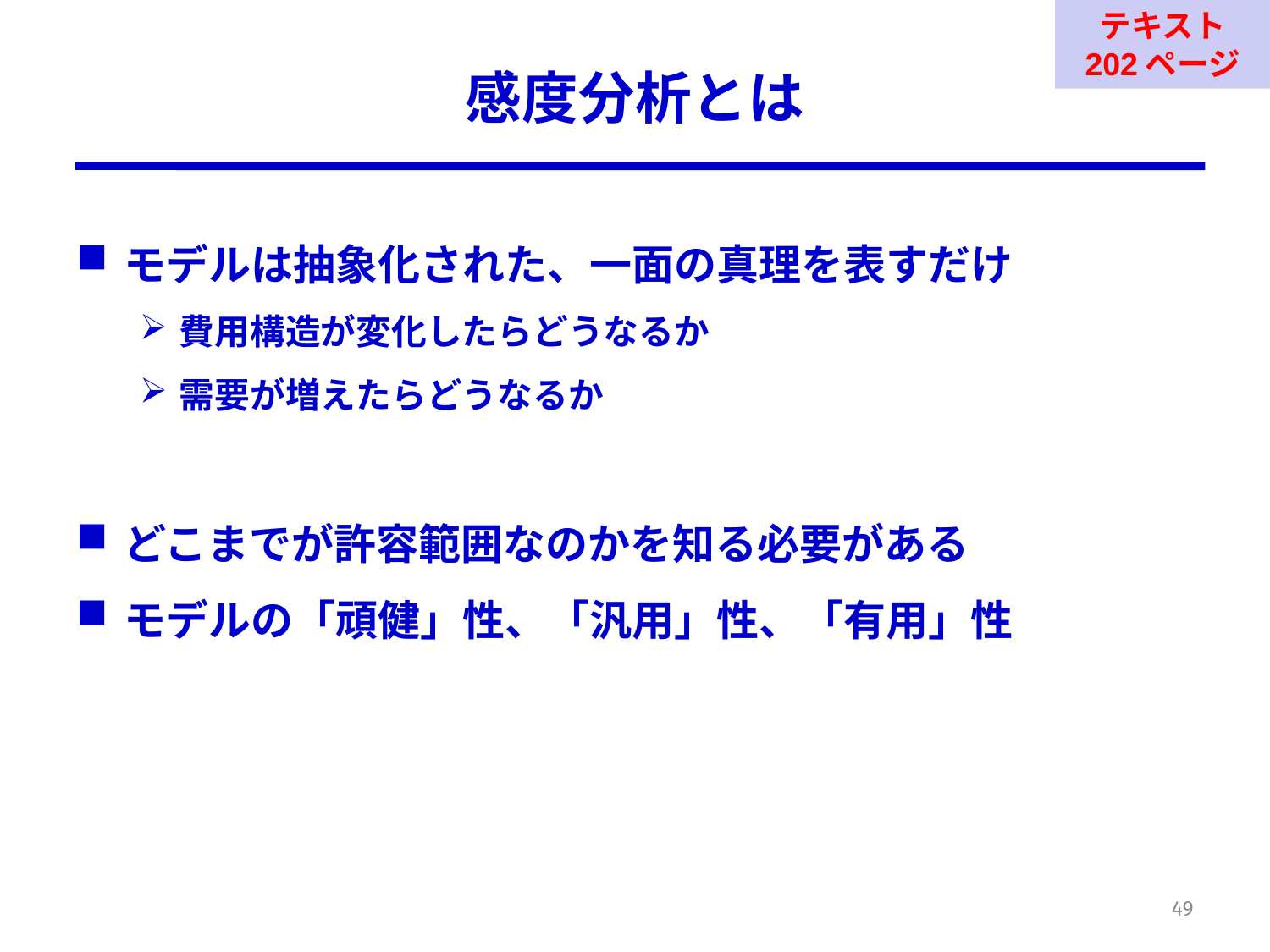

テキスト
202ページ
# 感度分析とは
モデルは抽象化された、一面の真理を表すだけ
費用構造が変化したらどうなるか
需要が増えたらどうなるか

どこまでが許容範囲なのかを知る必要がある
モデルの「頑健」性、「汎用」性、「有用」性
49